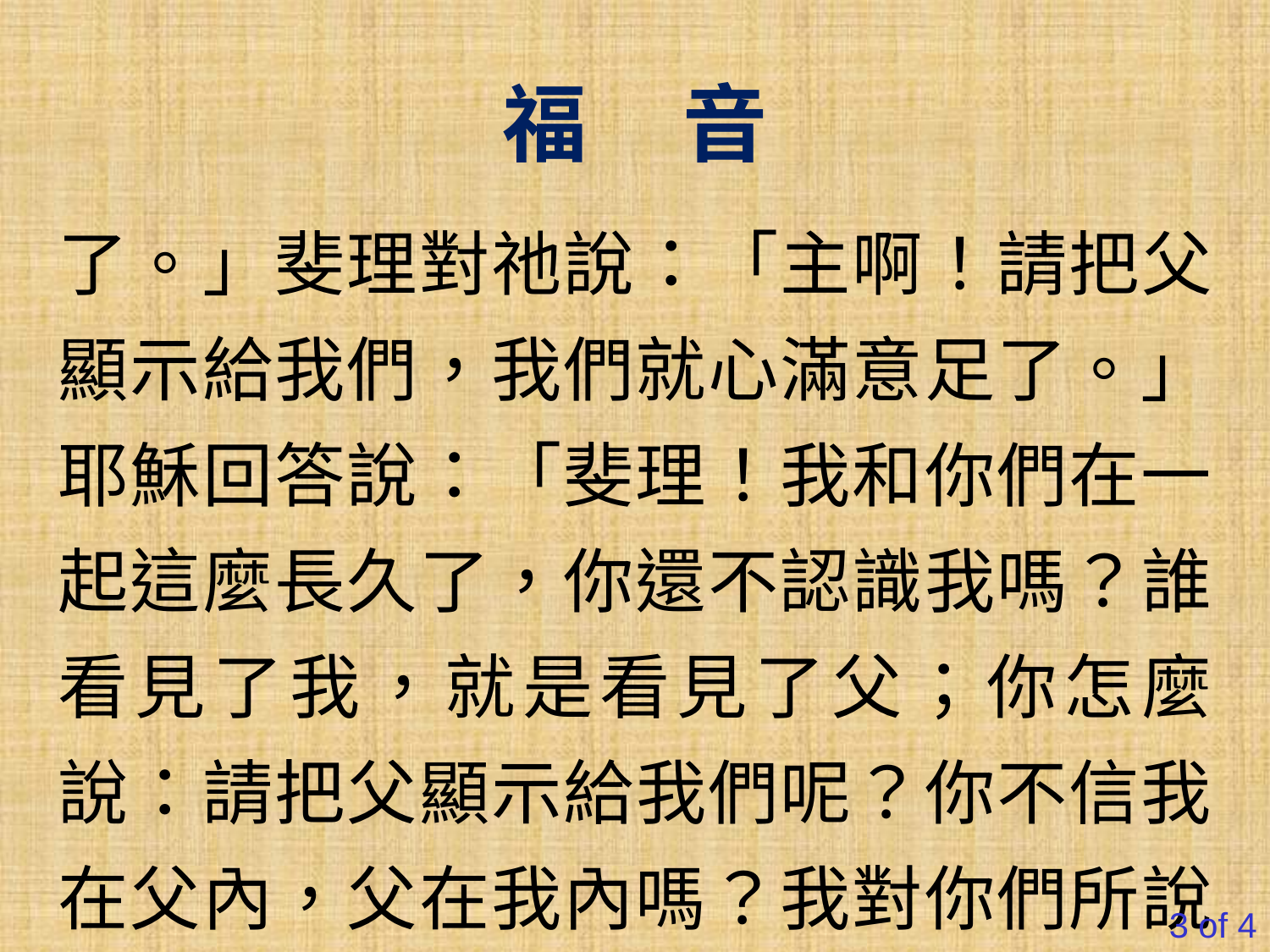

福     音

了。」斐理對祂說：「主啊！請把父顯示給我們，我們就心滿意足了。」耶穌回答說：「斐理！我和你們在一起這麼長久了，你還不認識我嗎？誰看見了我，就是看見了父；你怎麼說：請把父顯示給我們呢？你不信我在父內，父在我內嗎？我對你們所說的話，
3 of 4